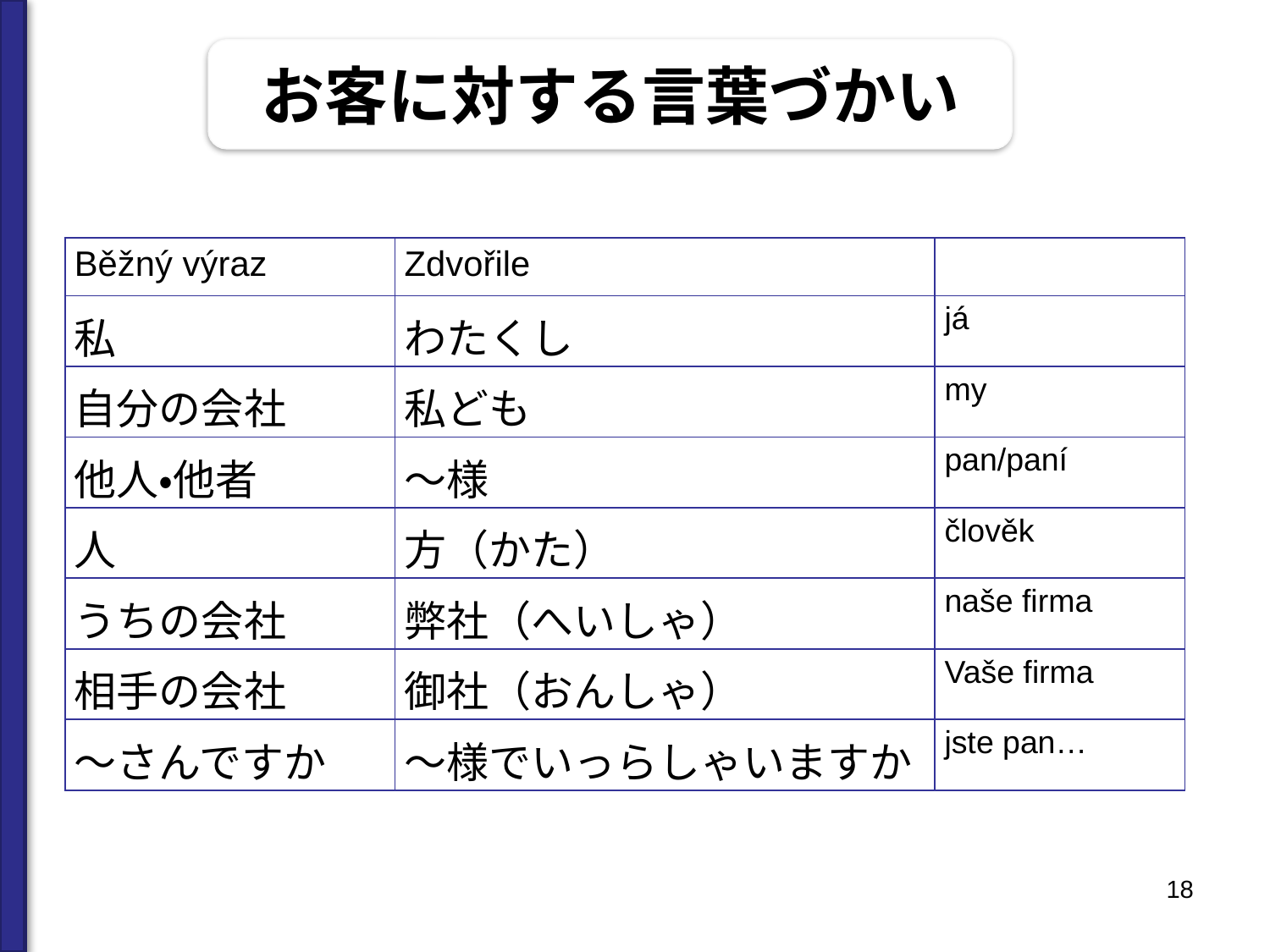

お客に対する言葉づかい
| Běžný výraz | Zdvořile |  |
| --- | --- | --- |
| 私 | わたくし | já |
| 自分の会社 | 私ども | my |
| 他人・他者 | ～様 | pan/paní |
| 人 | 方（かた） | člověk |
| うちの会社 | 弊社（へいしゃ） | naše firma |
| 相手の会社 | 御社（おんしゃ） | Vaše firma |
| ～さんですか | ～様でいっらしゃいますか | jste pan… |
18